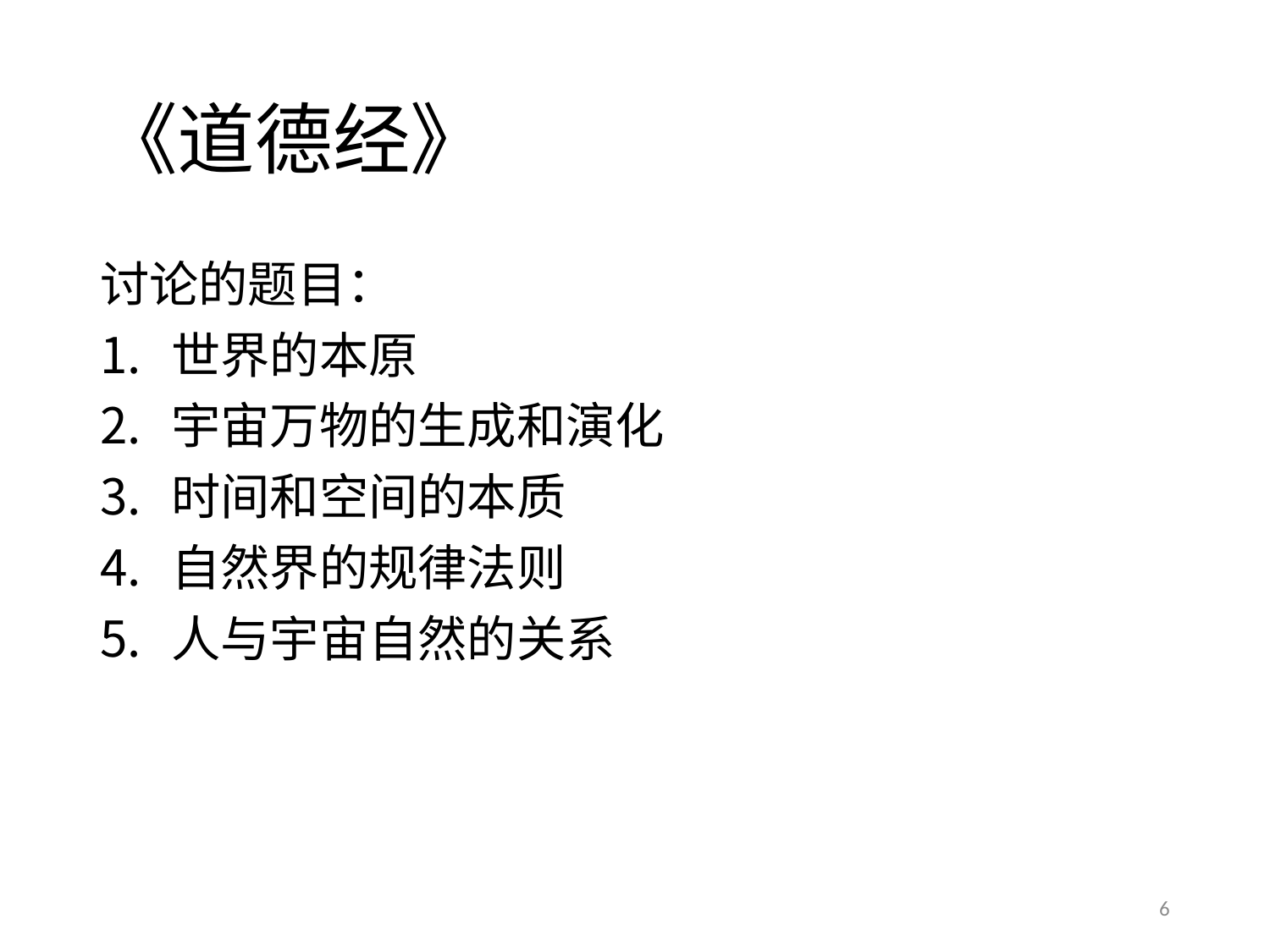

# 《道德经》
讨论的题目：
世界的本原
宇宙万物的生成和演化
时间和空间的本质
自然界的规律法则
人与宇宙自然的关系

6